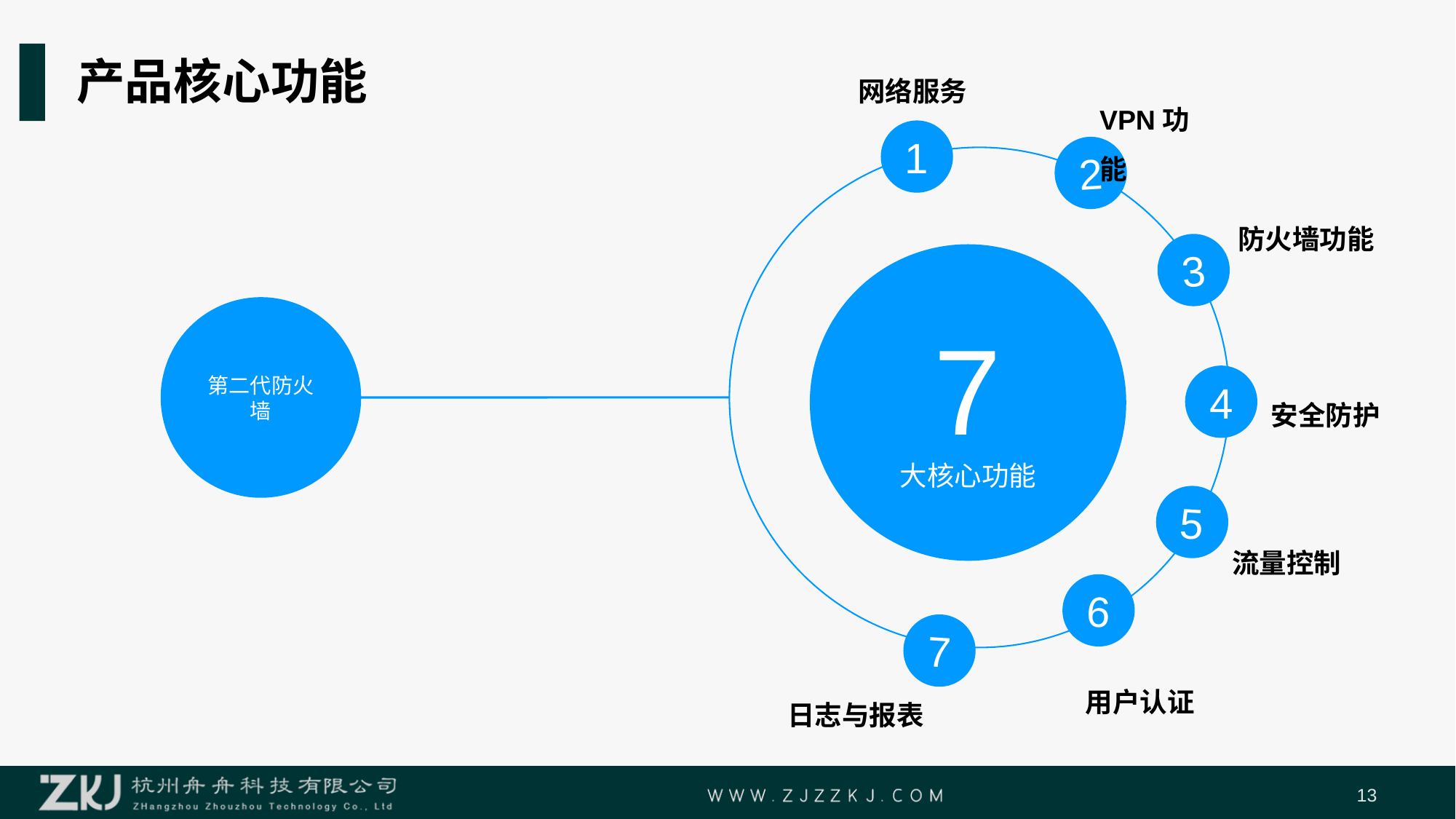

# 产品核心功能
网络服务
VPN功能
1
2

防火墙功能
3
7
大核心功能
第二代防火墙
4
安全防护
5
流量控制
6
7
用户认证
日志与报表